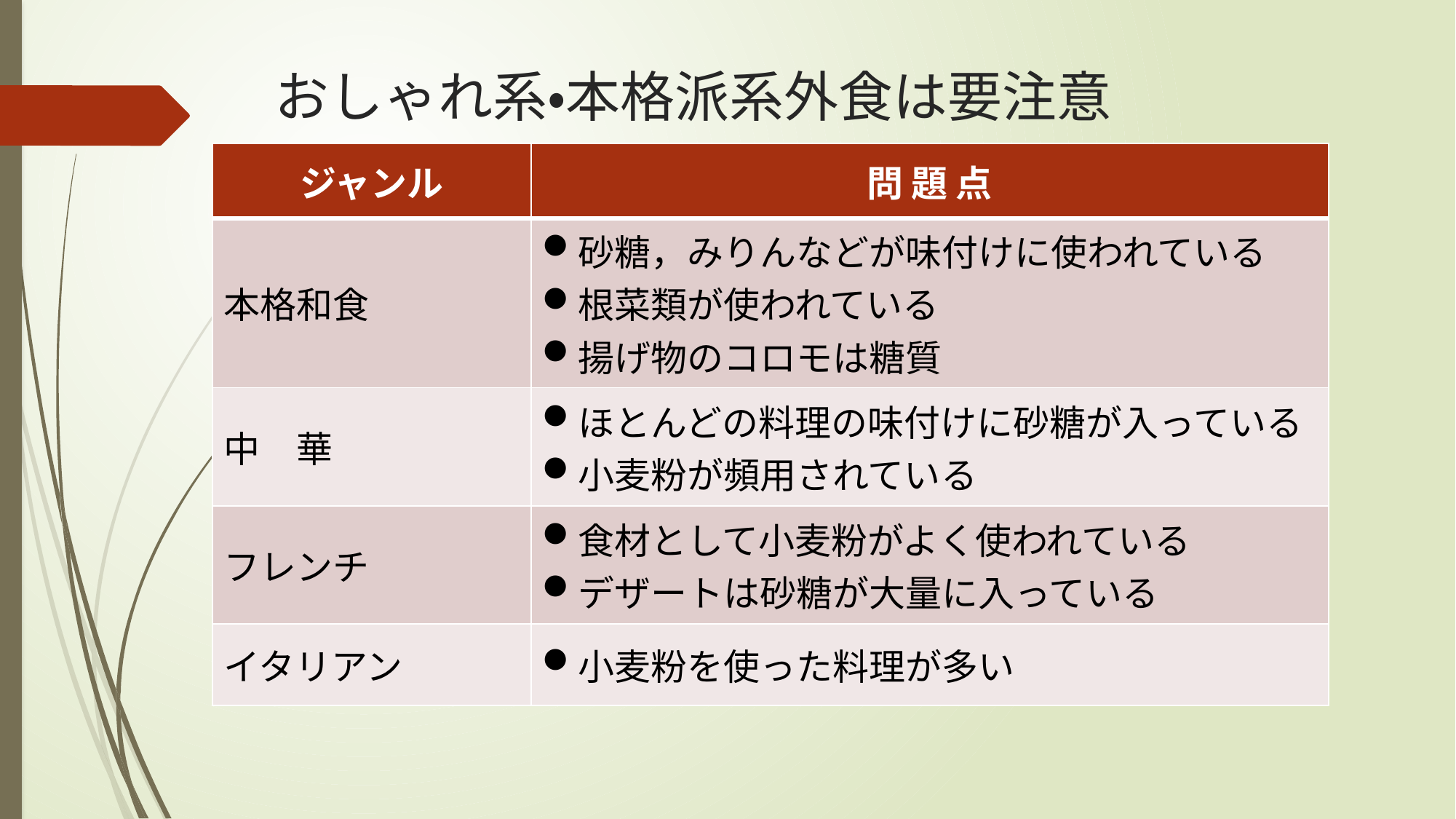

# おしゃれ系・本格派系外食は要注意
| ジャンル | 問 題 点 |
| --- | --- |
| 本格和食 | 砂糖，みりんなどが味付けに使われている 根菜類が使われている 揚げ物のコロモは糖質 |
| 中　華 | ほとんどの料理の味付けに砂糖が入っている 小麦粉が頻用されている |
| フレンチ | 食材として小麦粉がよく使われている デザートは砂糖が大量に入っている |
| イタリアン | 小麦粉を使った料理が多い |